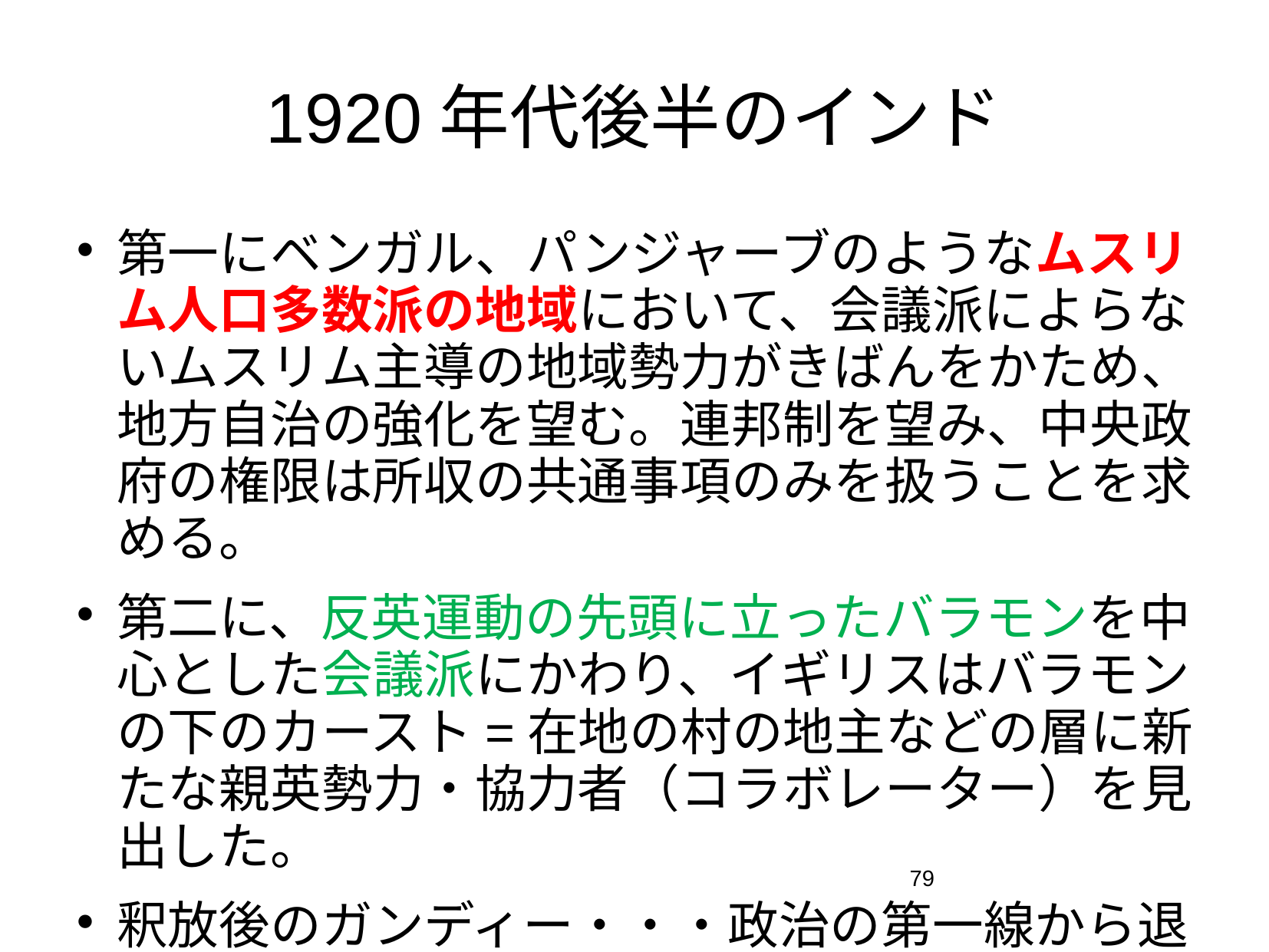

# 1920年代後半のインド
第一にベンガル、パンジャーブのようなムスリム人口多数派の地域において、会議派によらないムスリム主導の地域勢力がきばんをかため、地方自治の強化を望む。連邦制を望み、中央政府の権限は所収の共通事項のみを扱うことを求める。
第二に、反英運動の先頭に立ったバラモンを中心とした会議派にかわり、イギリスはバラモンの下のカースト=在地の村の地主などの層に新たな親英勢力・協力者（コラボレーター）を見出した。
釈放後のガンディー・・・政治の第一線から退く
79